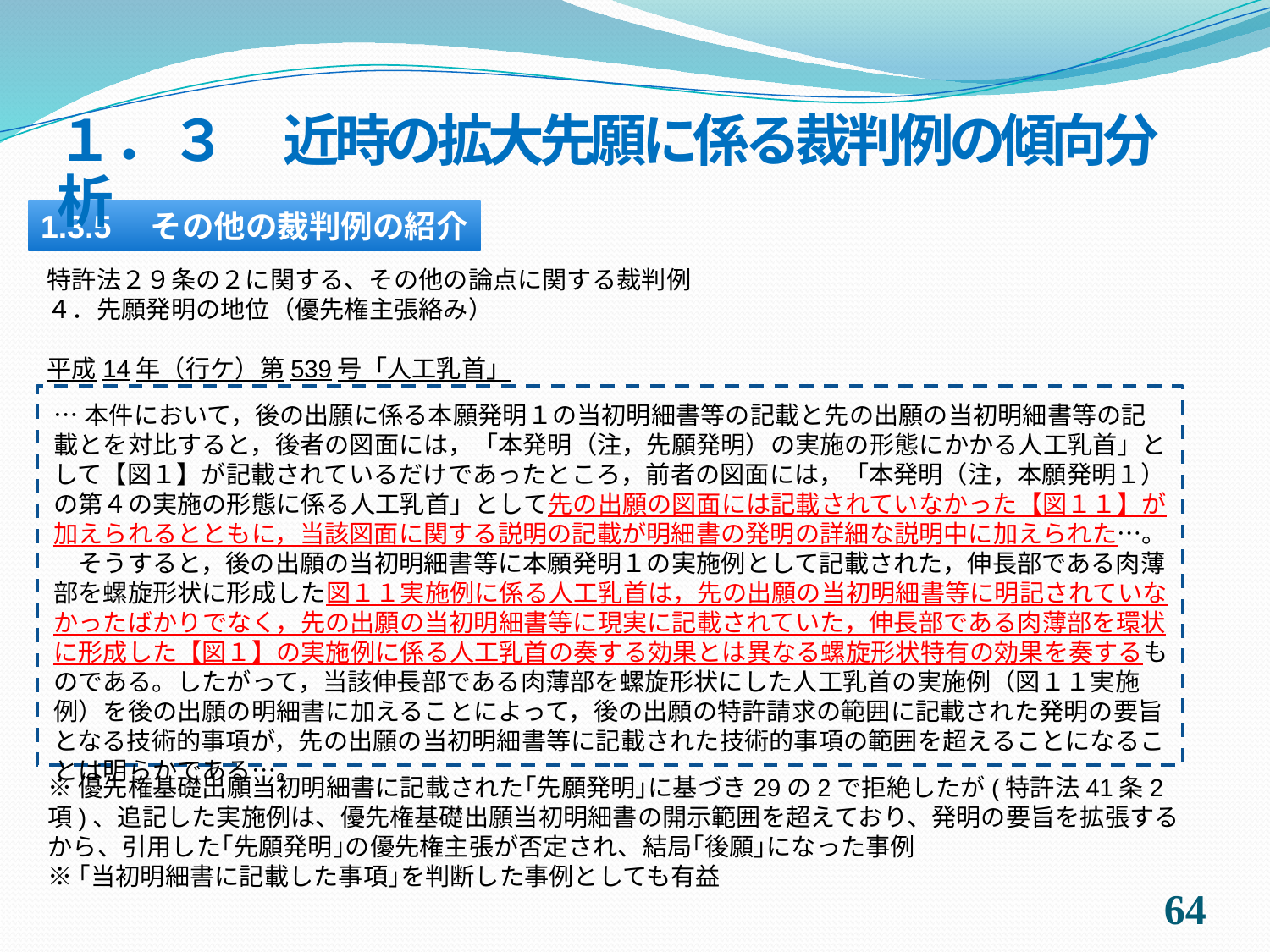

１．３　近時の拡大先願に係る裁判例の傾向分析
1.3.5　その他の裁判例の紹介
特許法２９条の２に関する、その他の論点に関する裁判例
４．先願発明の地位（優先権主張絡み）

平成14年（行ケ）第539号「人工乳首」

…本件において，後の出願に係る本願発明１の当初明細書等の記載と先の出願の当初明細書等の記載とを対比すると，後者の図面には，「本発明（注，先願発明）の実施の形態にかかる人工乳首」として【図１】が記載されているだけであったところ，前者の図面には，「本発明（注，本願発明１）の第４の実施の形態に係る人工乳首」として先の出願の図面には記載されていなかった【図１１】が加えられるとともに，当該図面に関する説明の記載が明細書の発明の詳細な説明中に加えられた…。
　そうすると，後の出願の当初明細書等に本願発明１の実施例として記載された，伸長部である肉薄部を螺旋形状に形成した図１１実施例に係る人工乳首は，先の出願の当初明細書等に明記されていなかったばかりでなく，先の出願の当初明細書等に現実に記載されていた，伸長部である肉薄部を環状に形成した【図１】の実施例に係る人工乳首の奏する効果とは異なる螺旋形状特有の効果を奏するものである。したがって，当該伸長部である肉薄部を螺旋形状にした人工乳首の実施例（図１１実施例）を後の出願の明細書に加えることによって，後の出願の特許請求の範囲に記載された発明の要旨となる技術的事項が，先の出願の当初明細書等に記載された技術的事項の範囲を超えることになることは明らかである…。
※優先権基礎出願当初明細書に記載された｢先願発明｣に基づき29の2で拒絶したが(特許法41条2項)、追記した実施例は、優先権基礎出願当初明細書の開示範囲を超えており、発明の要旨を拡張するから、引用した｢先願発明｣の優先権主張が否定され、結局｢後願｣になった事例
※｢当初明細書に記載した事項｣を判断した事例としても有益
64